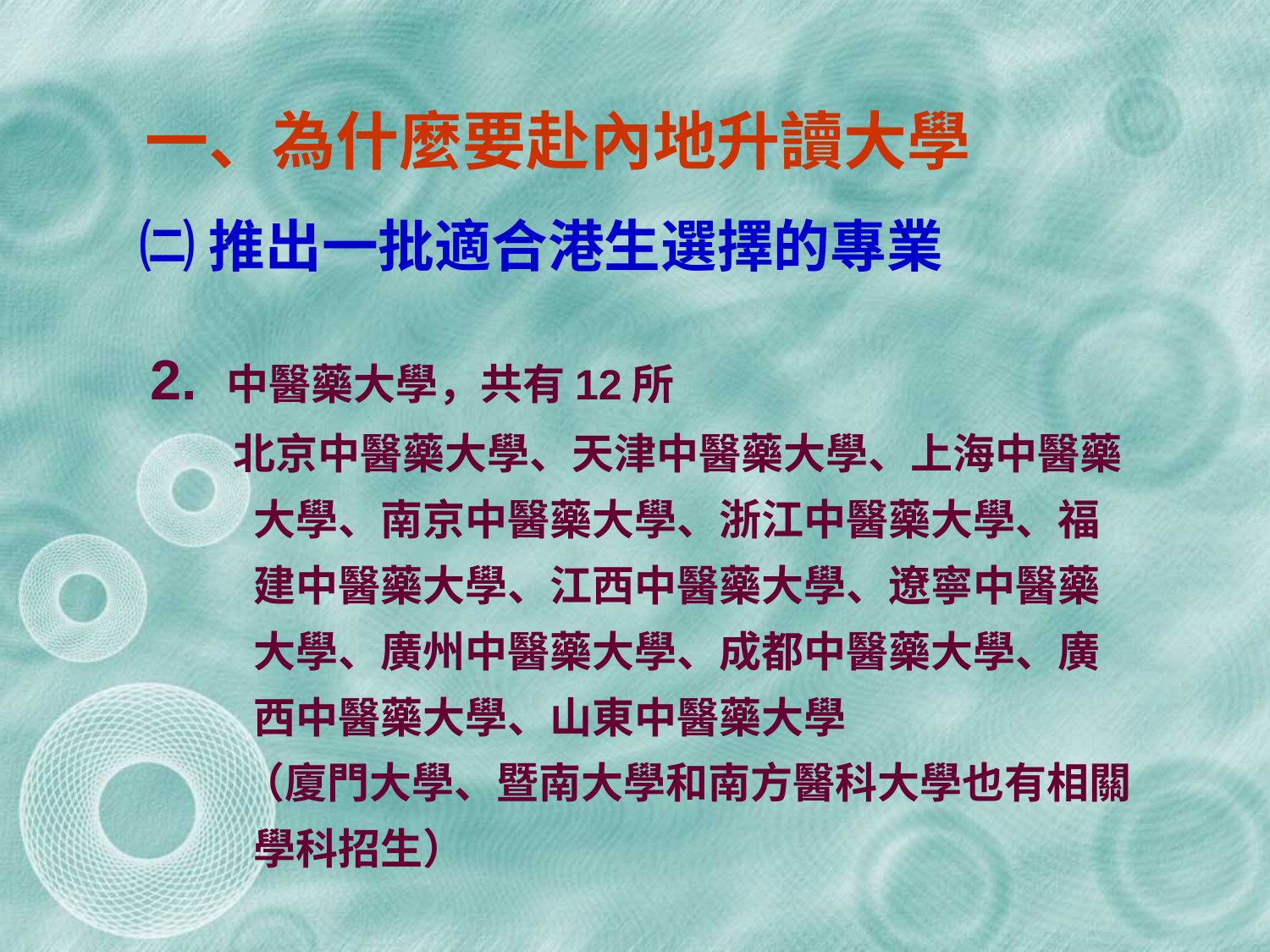

一、為什麼要赴內地升讀大學
㈡ 推出一批適合港生選擇的專業
2. 中醫藥大學，共有12所
 北京中醫藥大學、天津中醫藥大學、上海中醫藥大學、南京中醫藥大學、浙江中醫藥大學、福建中醫藥大學、江西中醫藥大學、遼寧中醫藥大學、廣州中醫藥大學、成都中醫藥大學、廣西中醫藥大學、山東中醫藥大學
  （廈門大學、暨南大學和南方醫科大學也有相關學科招生）